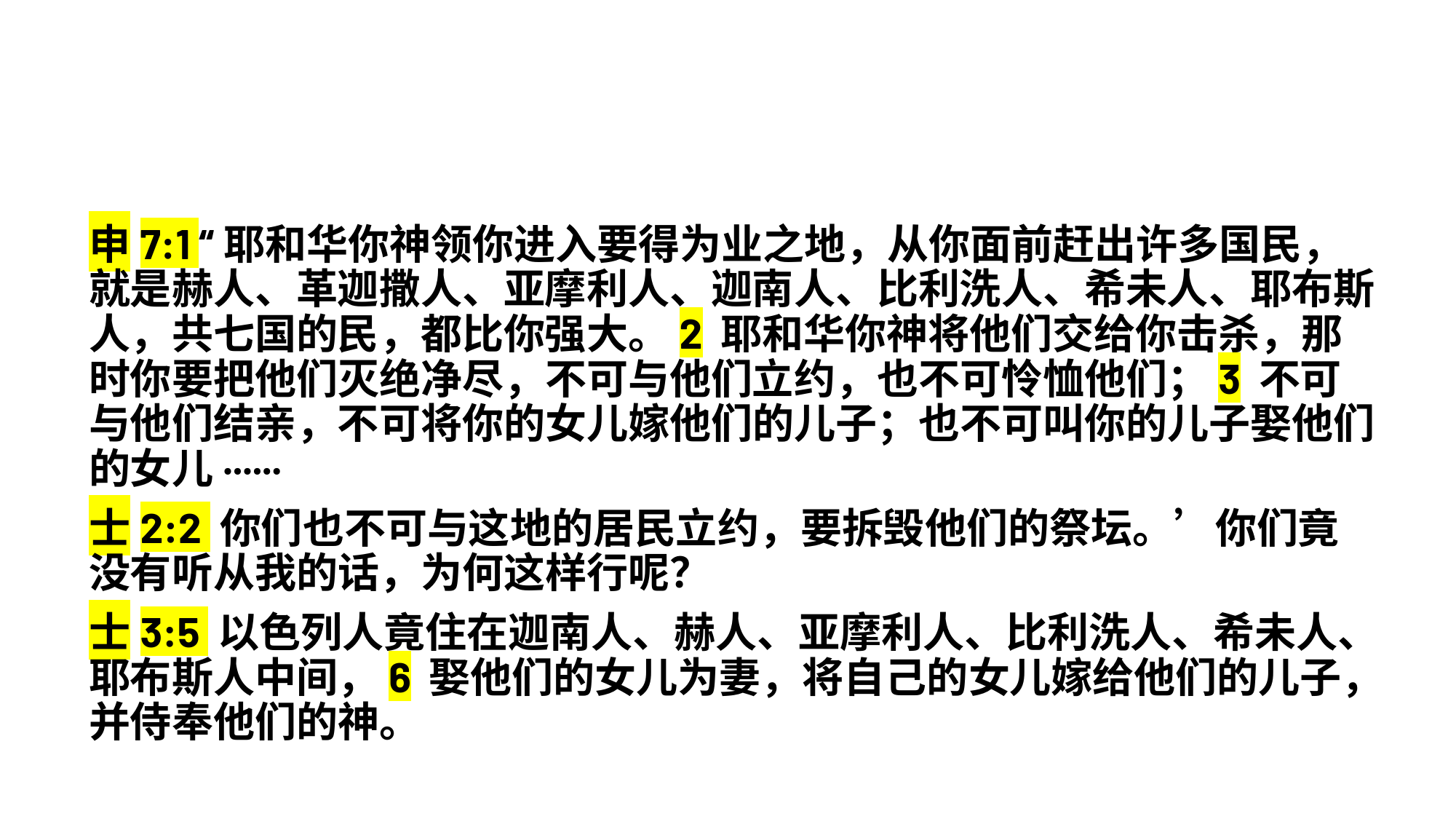

申7:1 “耶和华你神领你进入要得为业之地，从你面前赶出许多国民，就是赫人、革迦撒人、亚摩利人、迦南人、比利洗人、希未人、耶布斯人，共七国的民，都比你强大。2 耶和华你神将他们交给你击杀，那时你要把他们灭绝净尽，不可与他们立约，也不可怜恤他们；3 不可与他们结亲，不可将你的女儿嫁他们的儿子；也不可叫你的儿子娶他们的女儿······
士2:2 你们也不可与这地的居民立约，要拆毁他们的祭坛。’你们竟没有听从我的话，为何这样行呢？
士3:5 以色列人竟住在迦南人、赫人、亚摩利人、比利洗人、希未人、耶布斯人中间，6 娶他们的女儿为妻，将自己的女儿嫁给他们的儿子，并侍奉他们的神。